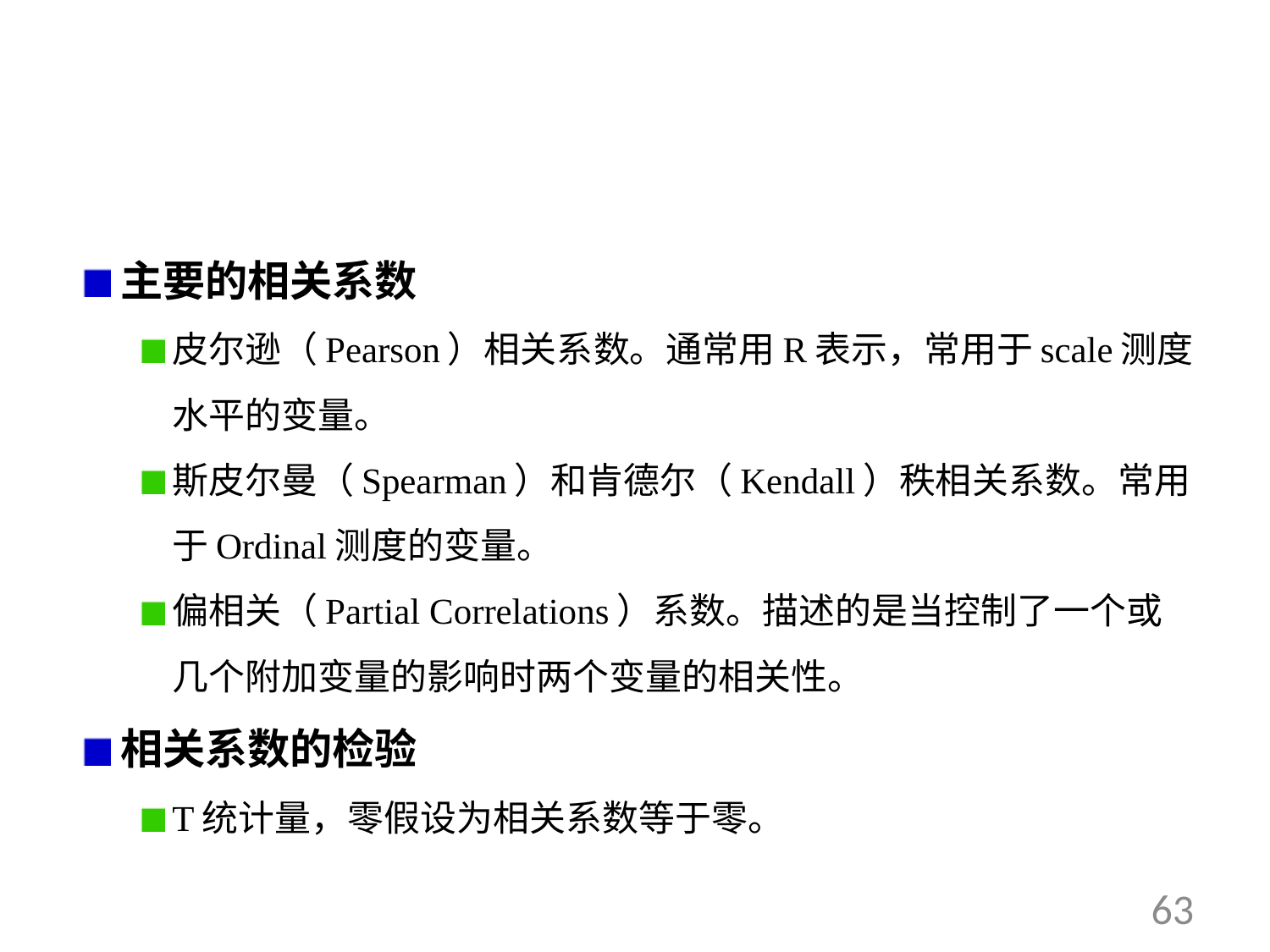

#
主要的相关系数
皮尔逊（Pearson）相关系数。通常用R表示，常用于scale测度水平的变量。
斯皮尔曼（Spearman）和肯德尔（Kendall）秩相关系数。常用于Ordinal测度的变量。
偏相关（Partial Correlations）系数。描述的是当控制了一个或几个附加变量的影响时两个变量的相关性。
相关系数的检验
T统计量，零假设为相关系数等于零。
63